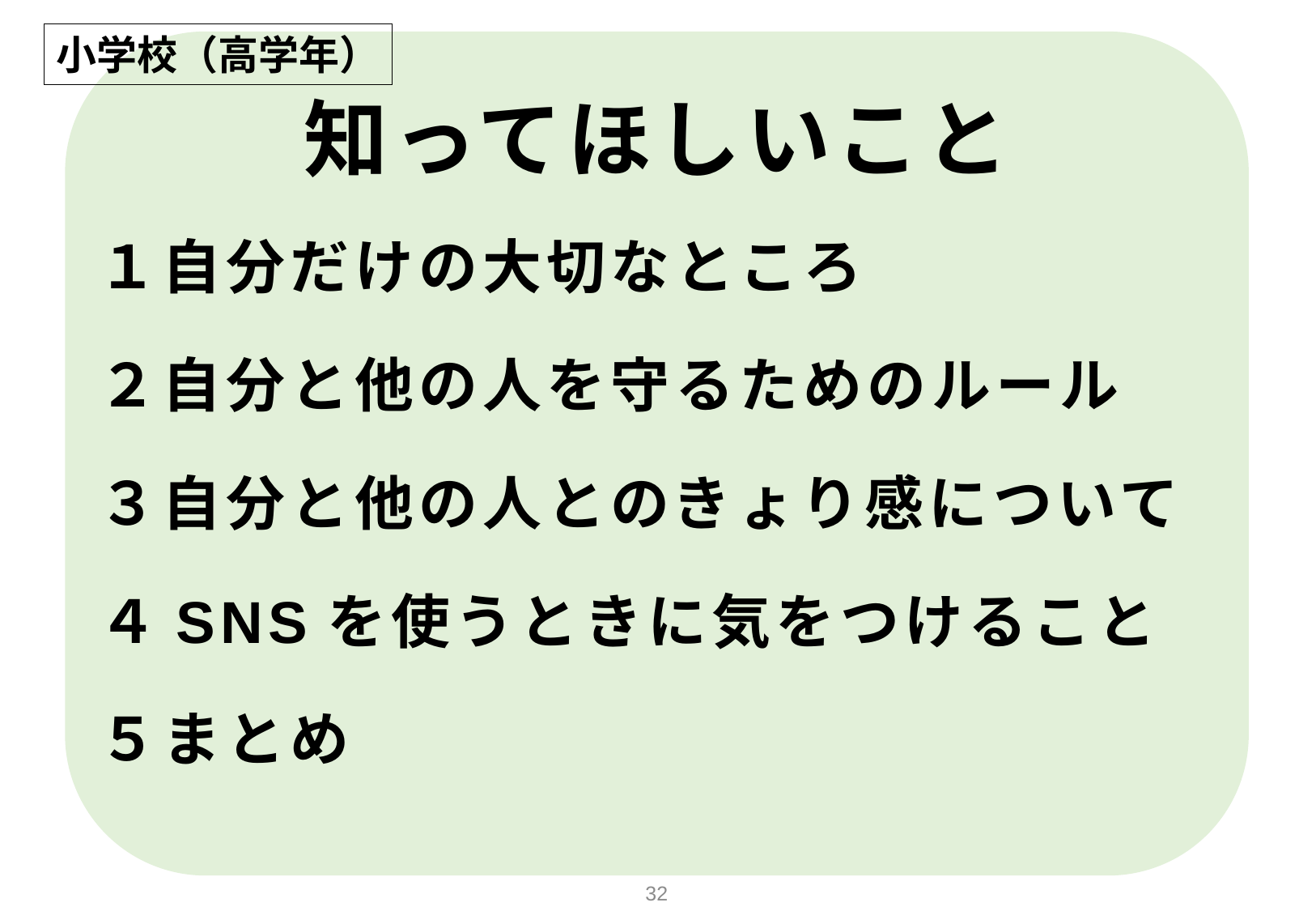

小学校（高学年）

知ってほしいこと
１自分だけの大切なところ

２自分と他の人を守るためのルール

３自分と他の人とのきょり感について

４SNSを使うときに気をつけること

５まとめ
32